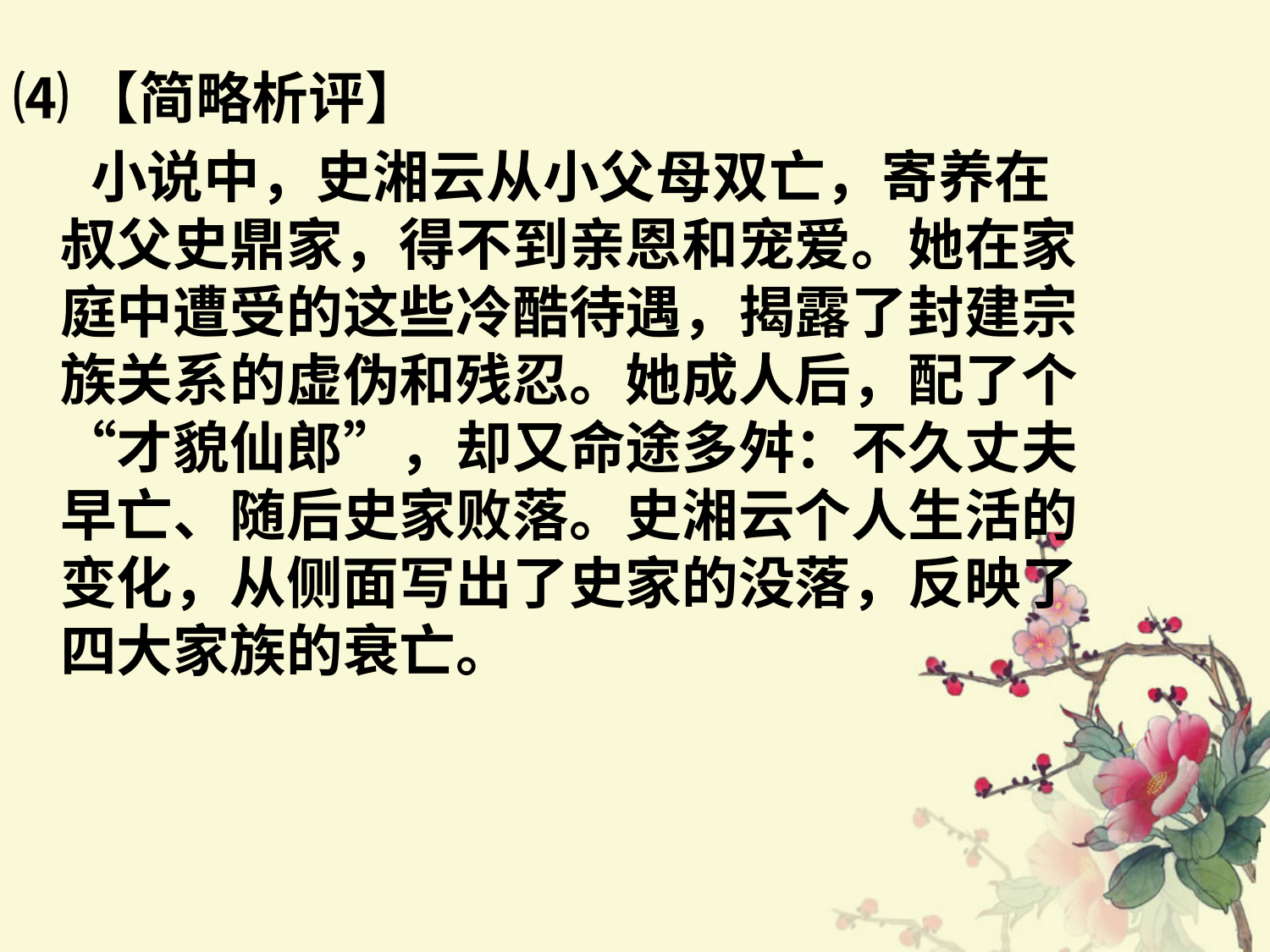

⑷【简略析评】
     小说中，史湘云从小父母双亡，寄养在叔父史鼎家，得不到亲恩和宠爱。她在家庭中遭受的这些冷酷待遇，揭露了封建宗族关系的虚伪和残忍。她成人后，配了个“才貌仙郎”，却又命途多舛：不久丈夫早亡、随后史家败落。史湘云个人生活的变化，从侧面写出了史家的没落，反映了四大家族的衰亡。